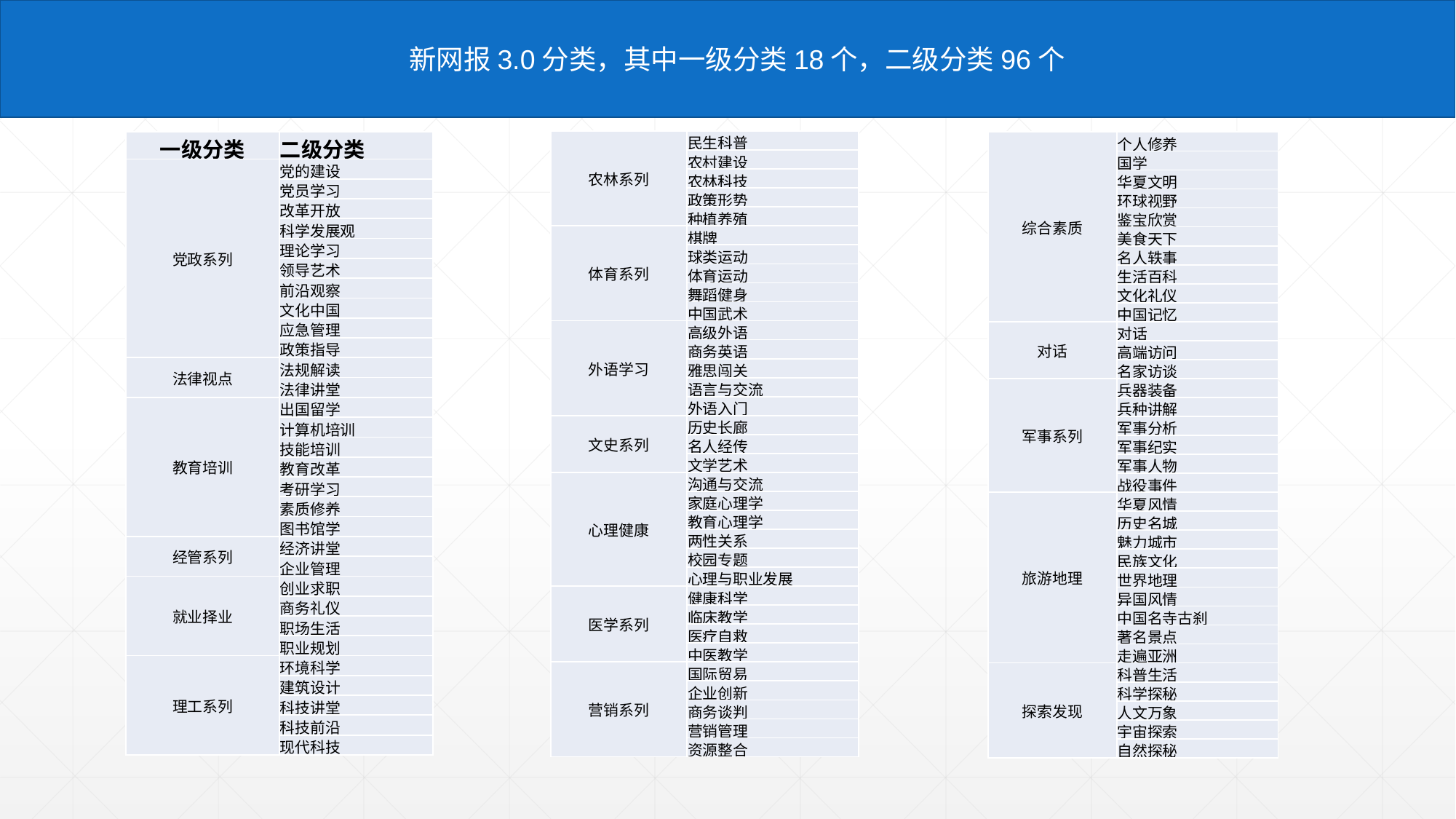

新网报3.0分类，其中一级分类18个，二级分类96个
| 农林系列 | 民生科普 |
| --- | --- |
|  | 农村建设 |
|  | 农林科技 |
|  | 政策形势 |
|  | 种植养殖 |
| 体育系列 | 棋牌 |
|  | 球类运动 |
|  | 体育运动 |
|  | 舞蹈健身 |
|  | 中国武术 |
| 外语学习 | 高级外语 |
|  | 商务英语 |
|  | 雅思闯关 |
|  | 语言与交流 |
|  | 外语入门 |
| 文史系列 | 历史长廊 |
|  | 名人经传 |
|  | 文学艺术 |
| 心理健康 | 沟通与交流 |
|  | 家庭心理学 |
|  | 教育心理学 |
|  | 两性关系 |
|  | 校园专题 |
|  | 心理与职业发展 |
| 医学系列 | 健康科学 |
|  | 临床教学 |
|  | 医疗自救 |
|  | 中医教学 |
| 营销系列 | 国际贸易 |
|  | 企业创新 |
|  | 商务谈判 |
|  | 营销管理 |
|  | 资源整合 |
| 一级分类 | 二级分类 |
| --- | --- |
| 党政系列 | 党的建设 |
|  | 党员学习 |
|  | 改革开放 |
|  | 科学发展观 |
|  | 理论学习 |
|  | 领导艺术 |
|  | 前沿观察 |
|  | 文化中国 |
|  | 应急管理 |
|  | 政策指导 |
| 法律视点 | 法规解读 |
|  | 法律讲堂 |
| 教育培训 | 出国留学 |
|  | 计算机培训 |
|  | 技能培训 |
|  | 教育改革 |
|  | 考研学习 |
|  | 素质修养 |
|  | 图书馆学 |
| 经管系列 | 经济讲堂 |
|  | 企业管理 |
| 就业择业 | 创业求职 |
|  | 商务礼仪 |
|  | 职场生活 |
|  | 职业规划 |
| 理工系列 | 环境科学 |
|  | 建筑设计 |
|  | 科技讲堂 |
|  | 科技前沿 |
|  | 现代科技 |
| 综合素质 | 个人修养 |
| --- | --- |
|  | 国学 |
|  | 华夏文明 |
|  | 环球视野 |
|  | 鉴宝欣赏 |
|  | 美食天下 |
|  | 名人轶事 |
|  | 生活百科 |
|  | 文化礼仪 |
|  | 中国记忆 |
| 对话 | 对话 |
|  | 高端访问 |
|  | 名家访谈 |
| 军事系列 | 兵器装备 |
|  | 兵种讲解 |
|  | 军事分析 |
|  | 军事纪实 |
|  | 军事人物 |
|  | 战役事件 |
| 旅游地理 | 华夏风情 |
|  | 历史名城 |
|  | 魅力城市 |
|  | 民族文化 |
|  | 世界地理 |
|  | 异国风情 |
|  | 中国名寺古刹 |
|  | 著名景点 |
|  | 走遍亚洲 |
| 探索发现 | 科普生活 |
|  | 科学探秘 |
|  | 人文万象 |
|  | 宇宙探索 |
|  | 自然探秘 |